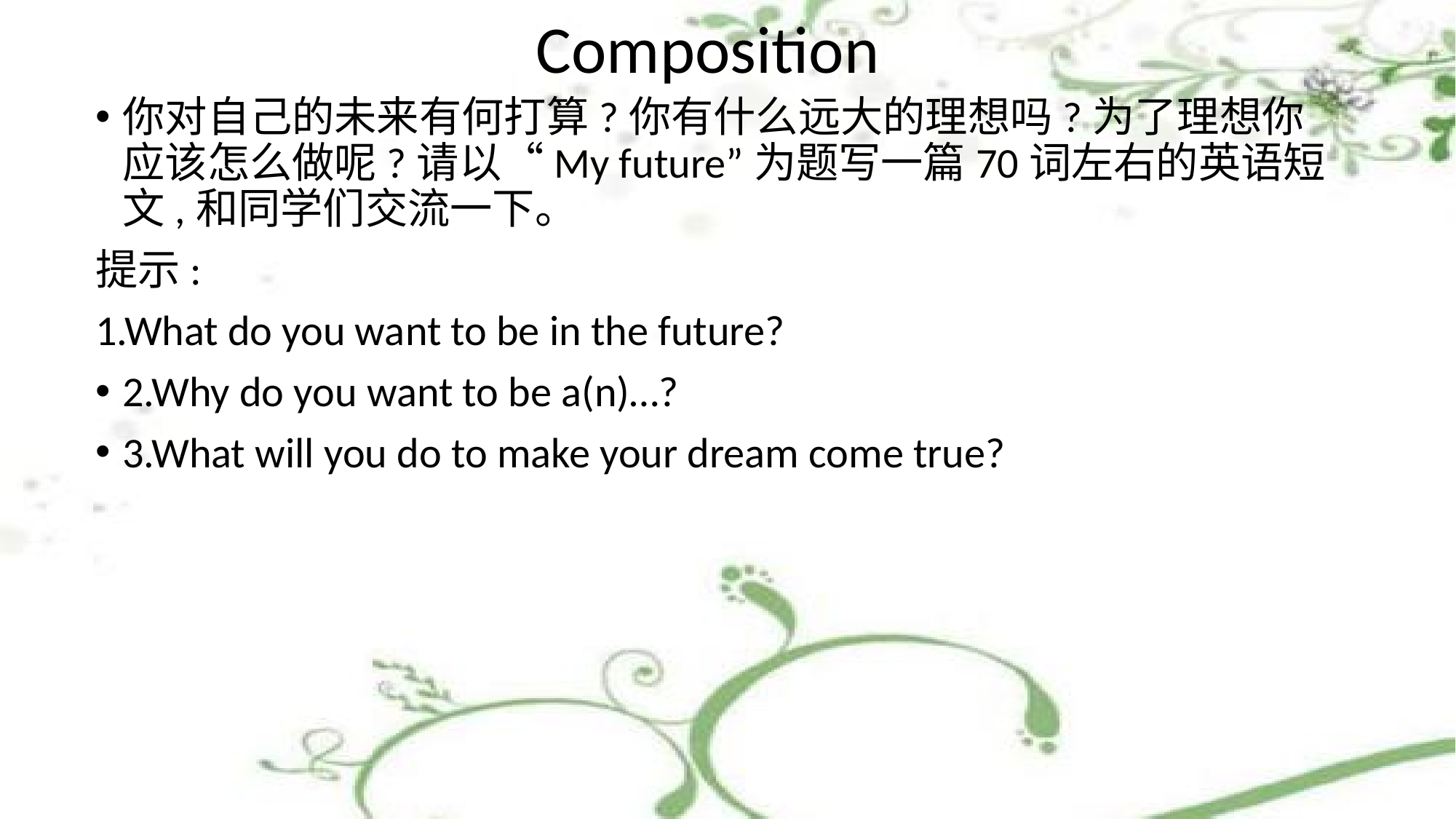

# Composition
你对自己的未来有何打算?你有什么远大的理想吗?为了理想你应该怎么做呢?请以“My future”为题写一篇70词左右的英语短文,和同学们交流一下。
提示:
1.What do you want to be in the future?
2.Why do you want to be a(n)…?
3.What will you do to make your dream come true?